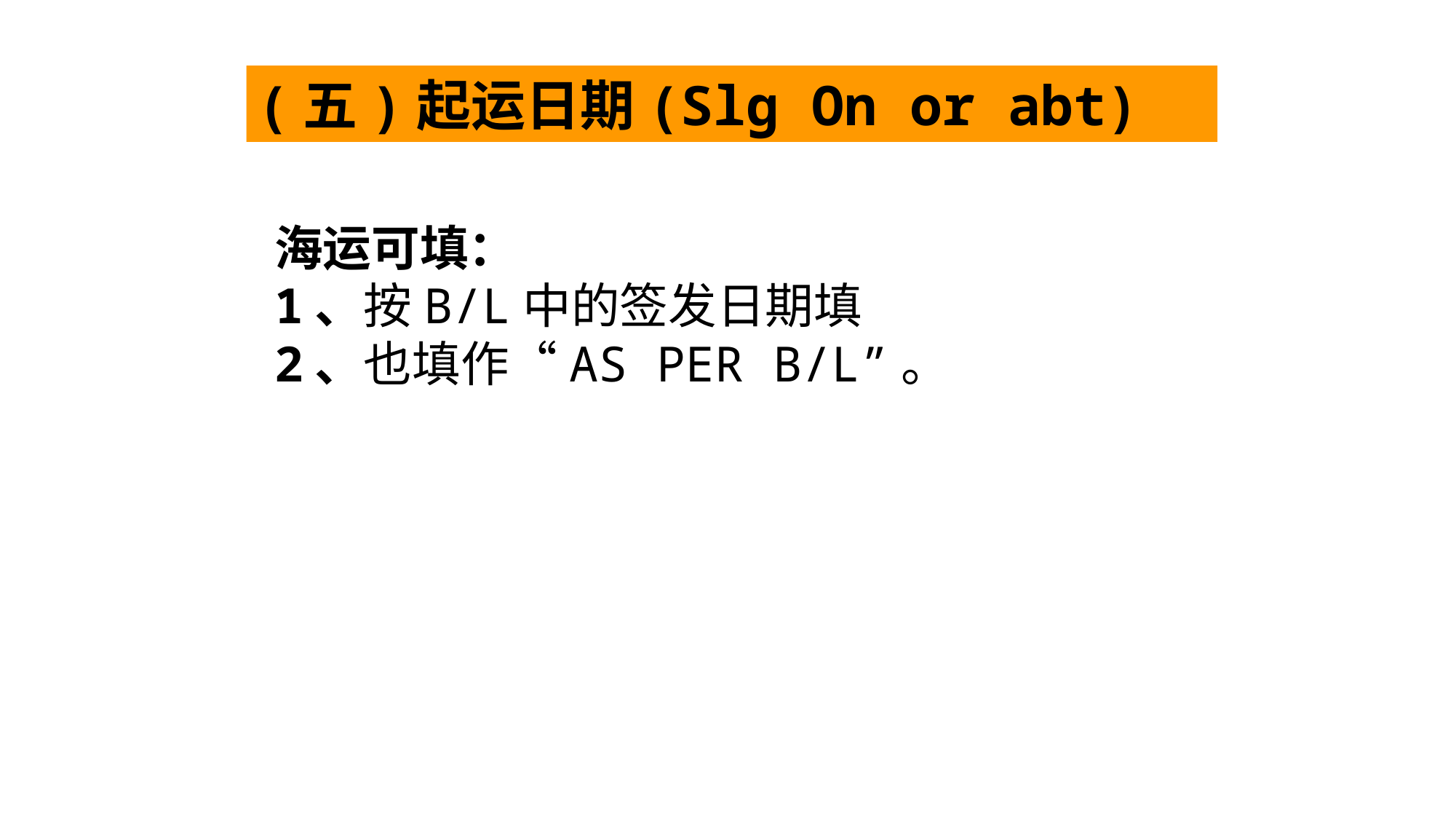

(五)起运日期(Slg On or abt)
海运可填：
1、按B/L中的签发日期填
2、也填作“AS PER B/L”。